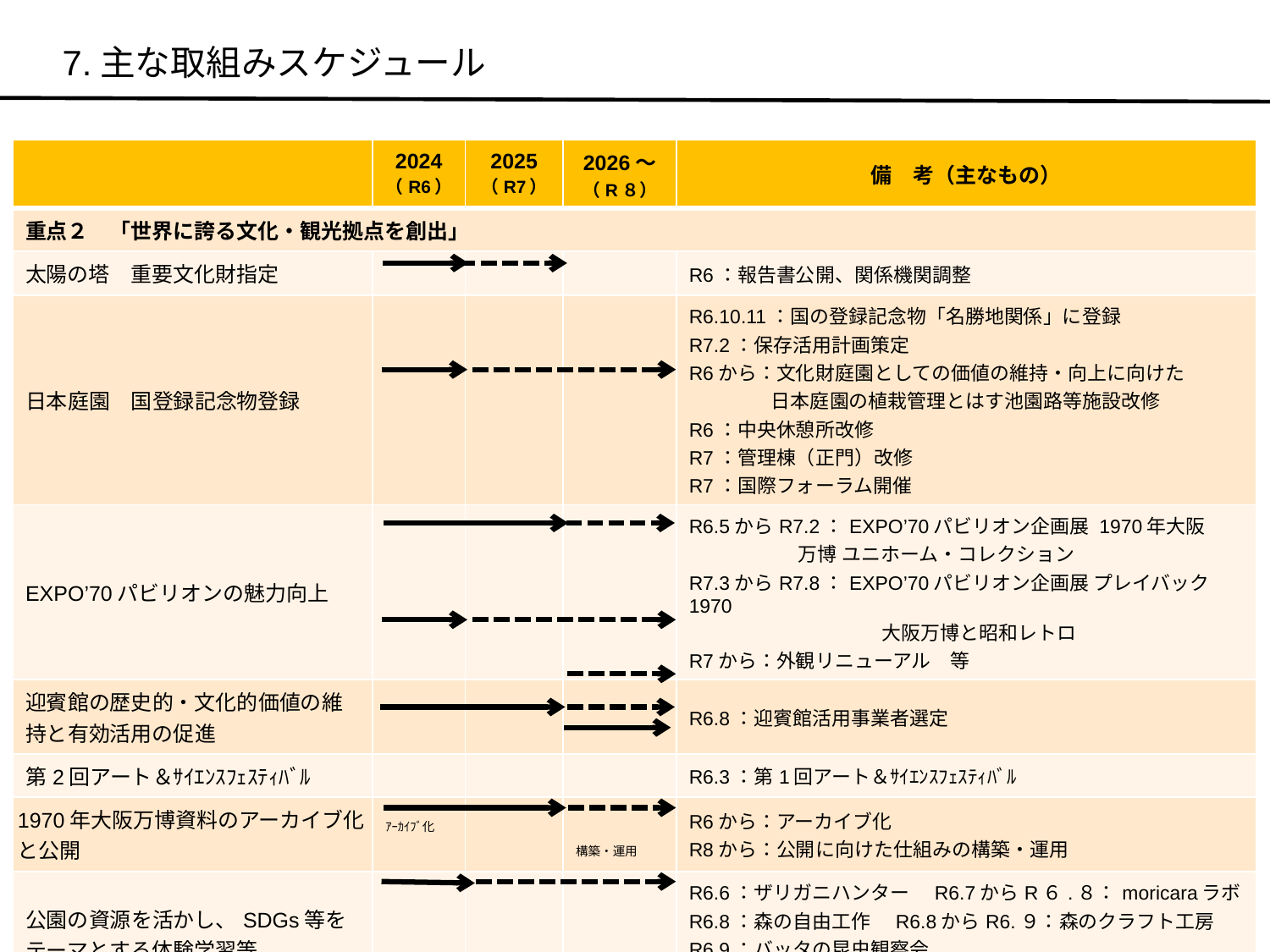

7.主な取組みスケジュール
|  | 2024 （R6） | 2025 （R7） | 2026～ （R８） | 備　考（主なもの） |
| --- | --- | --- | --- | --- |
| 重点２　「世界に誇る文化・観光拠点を創出」 |  |  |  |  |
| 太陽の塔　重要文化財指定 |  |  |  | R6：報告書公開、関係機関調整 |
| 日本庭園　国登録記念物登録 |  |  |  | R6.10.11：国の登録記念物「名勝地関係」に登録 R7.2：保存活用計画策定 R6から：文化財庭園としての価値の維持・向上に向けた 　　　 　日本庭園の植栽管理とはす池園路等施設改修 R6：中央休憩所改修 R7：管理棟（正門）改修 R7：国際フォーラム開催 |
| EXPO’70パビリオンの魅力向上 |  |  |  | R6.5からR7.2：EXPO’70パビリオン企画展 1970年大阪 　万博 ユニホーム・コレクション R7.3からR7.8：EXPO’70パビリオン企画展 プレイバック1970 　　　　　　　 　　 大阪万博と昭和レトロ R7から：外観リニューアル　等 |
| 迎賓館の歴史的・文化的価値の維持と有効活用の促進 |  |  |  | R6.8：迎賓館活用事業者選定 |
| 第2回アート＆ｻｲｴﾝｽﾌｪｽﾃｨﾊﾞﾙ |  |  |  | R6.3：第1回アート＆ｻｲｴﾝｽﾌｪｽﾃｨﾊﾞﾙ |
| 1970年大阪万博資料のアーカイブ化と公開 | ｱｰｶｲﾌﾞ化 |  | 構築・運用 | R6から：アーカイブ化 R8から：公開に向けた仕組みの構築・運用 |
| 公園の資源を活かし、SDGs等をテーマとする体験学習等 |  |  |  | R6.6：ザリガニハンター　R6.7からR６.８：moricaraラボ R6.8：森の自由工作　R6.8からR6.９：森のクラフト工房 R6.9：バッタの昆虫観察会 R7.3、R7.5：ケモノ調べ隊 |
| 万博の森づくりに関する情報発信 |  |  |  | R6から：自然観察学習館でのパネル展示 |
18